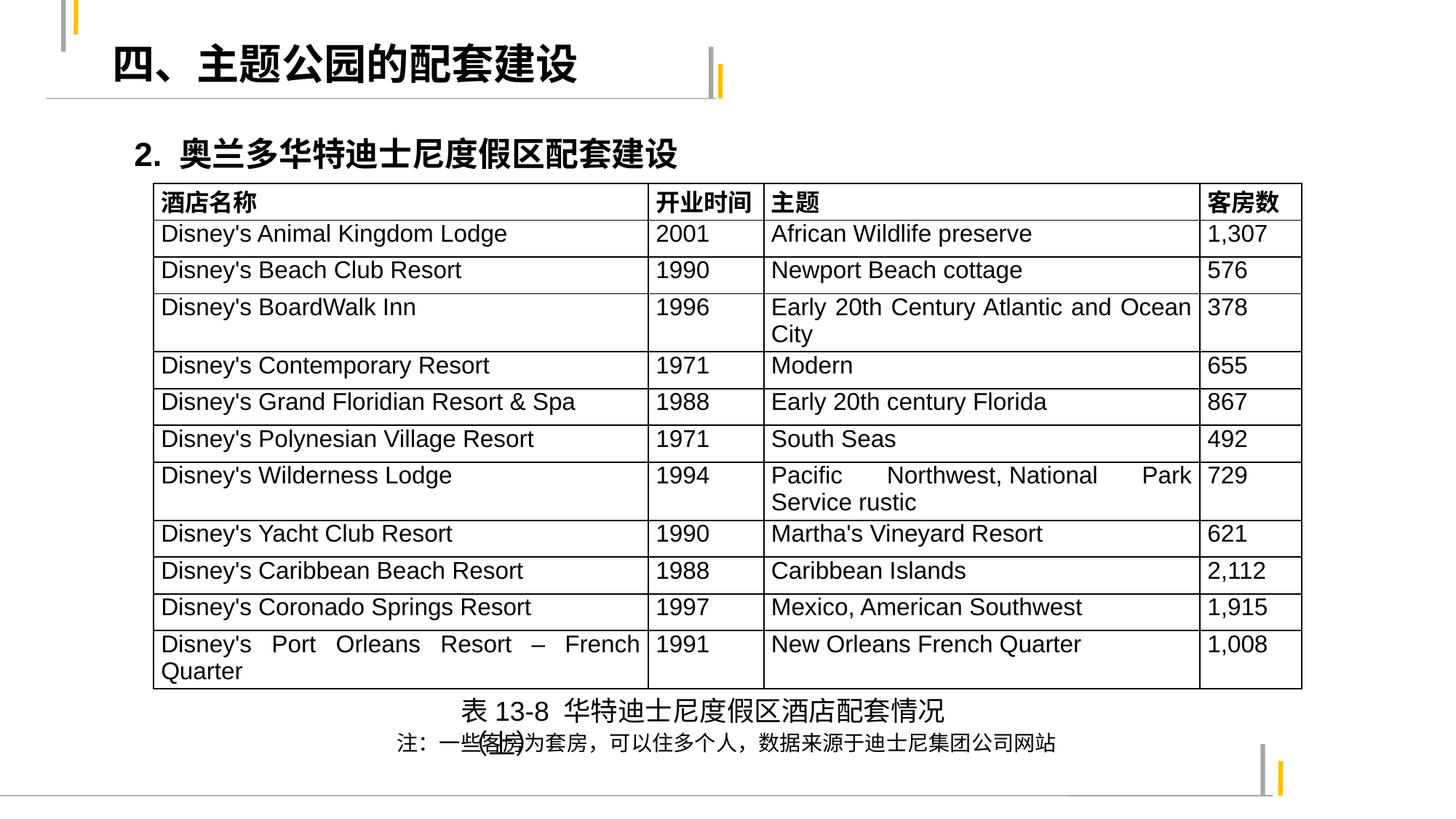

四、主题公园的配套建设

2. 奥兰多华特迪士尼度假区配套建设
| 酒店名称 | 开业时间 | 主题 | 客房数 |
| --- | --- | --- | --- |
| Disney's Animal Kingdom Lodge | 2001 | African Wildlife preserve | 1,307 |
| Disney's Beach Club Resort | 1990 | Newport Beach cottage | 576 |
| Disney's BoardWalk Inn | 1996 | Early 20th Century Atlantic and Ocean City | 378 |
| Disney's Contemporary Resort | 1971 | Modern | 655 |
| Disney's Grand Floridian Resort & Spa | 1988 | Early 20th century Florida | 867 |
| Disney's Polynesian Village Resort | 1971 | South Seas | 492 |
| Disney's Wilderness Lodge | 1994 | Pacific Northwest, National Park Service rustic | 729 |
| Disney's Yacht Club Resort | 1990 | Martha's Vineyard Resort | 621 |
| Disney's Caribbean Beach Resort | 1988 | Caribbean Islands | 2,112 |
| Disney's Coronado Springs Resort | 1997 | Mexico, American Southwest | 1,915 |
| Disney's Port Orleans Resort – French Quarter | 1991 | New Orleans French Quarter | 1,008 |
表13-8 华特迪士尼度假区酒店配套情况（上）
注：一些客房为套房，可以住多个人，数据来源于迪士尼集团公司网站